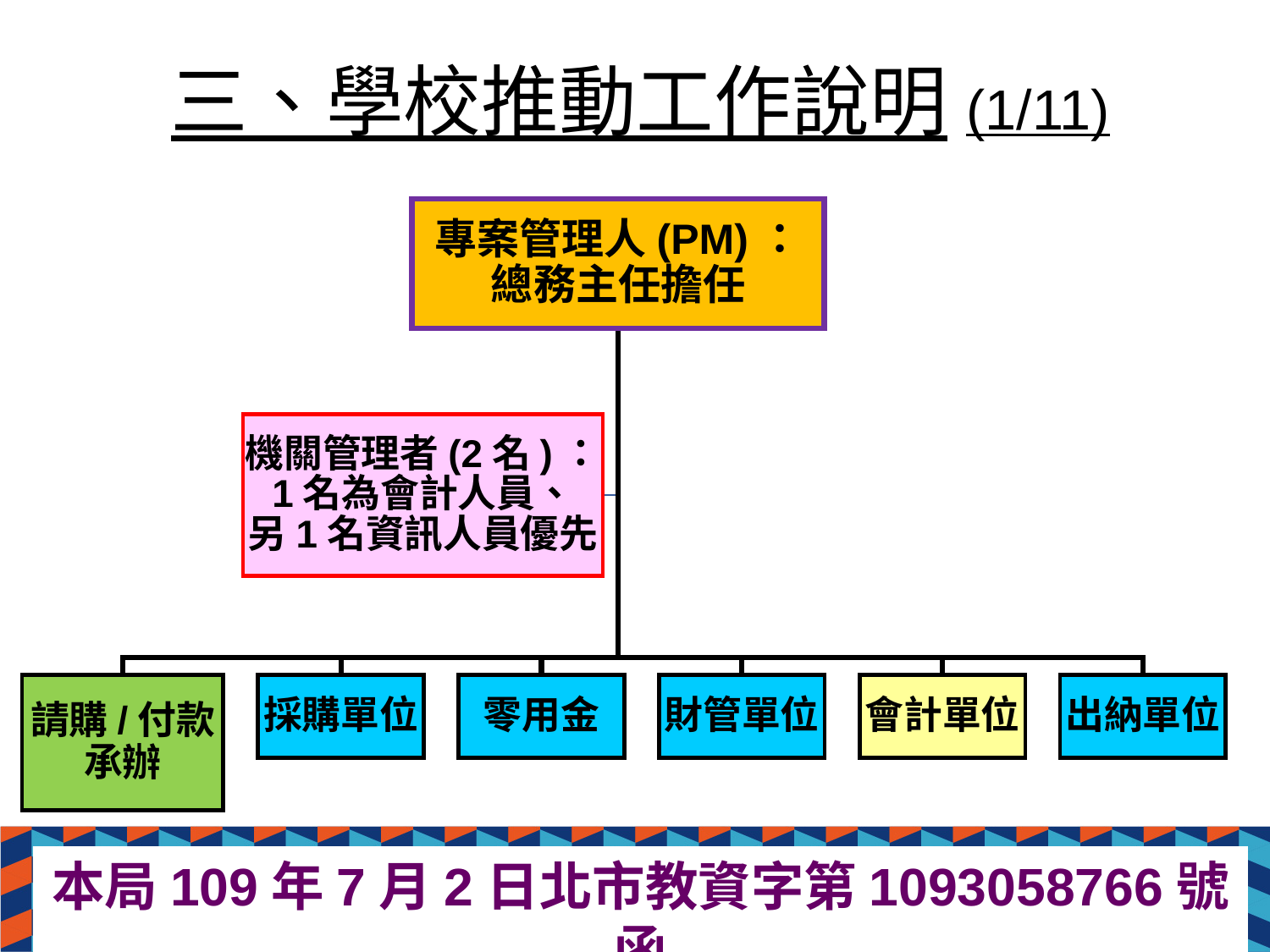

三、學校推動工作說明(1/11)
專案管理人(PM)：
總務主任擔任
請購/付款承辦
採購單位
零用金
財管單位
會計單位
出納單位
機關管理者(2名)：
1名為會計人員、
另1名資訊人員優先
本局109年7月2日北市教資字第1093058766號函